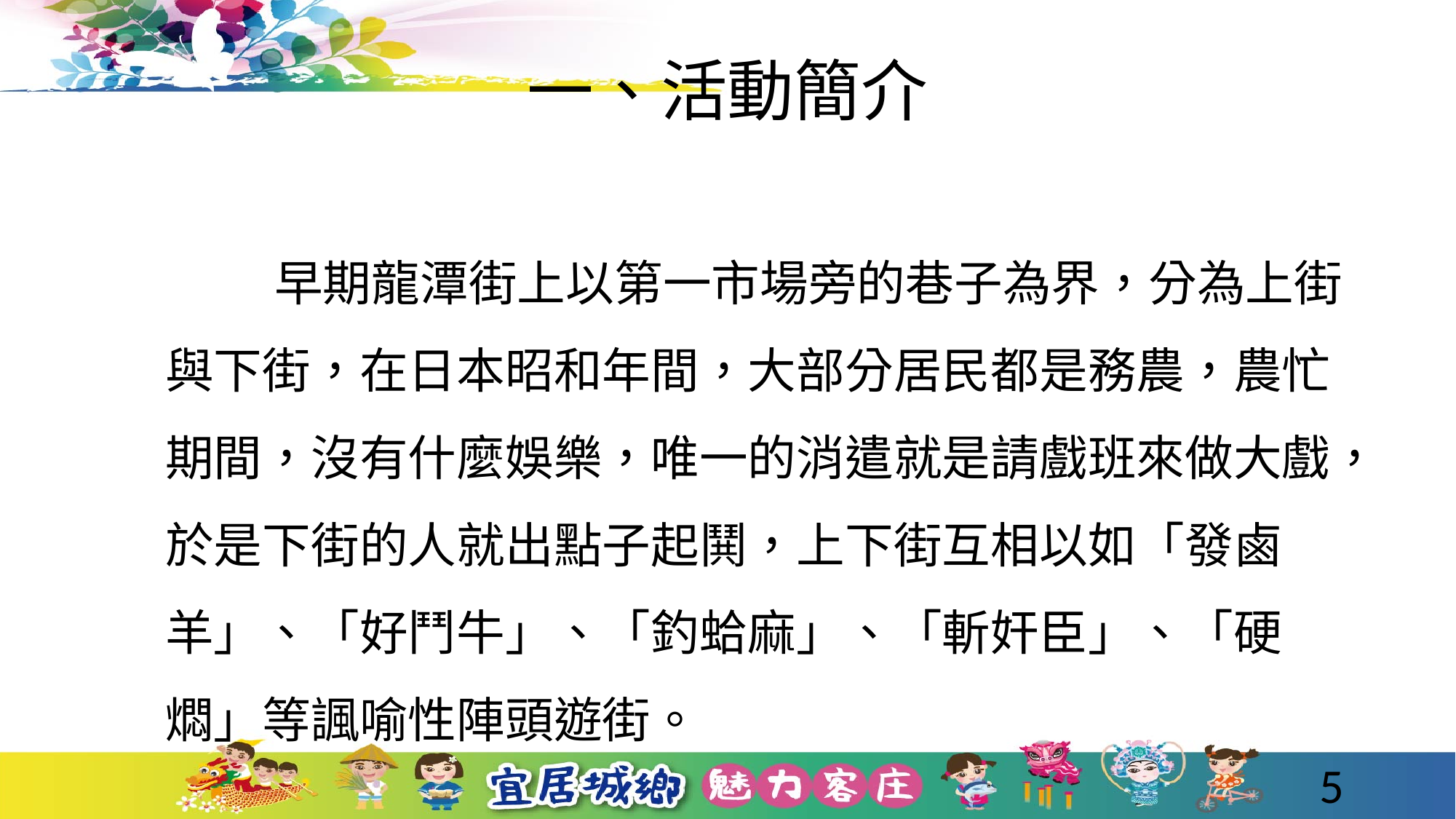

# 一、活動簡介
	早期龍潭街上以第一市場旁的巷子為界，分為上街與下街，在日本昭和年間，大部分居民都是務農，農忙期間，沒有什麼娛樂，唯一的消遣就是請戲班來做大戲，於是下街的人就出點子起鬨，上下街互相以如「發鹵羊」、「好鬥牛」、「釣蛤麻」、「斬奸臣」、「硬燜」等諷喻性陣頭遊街。
5